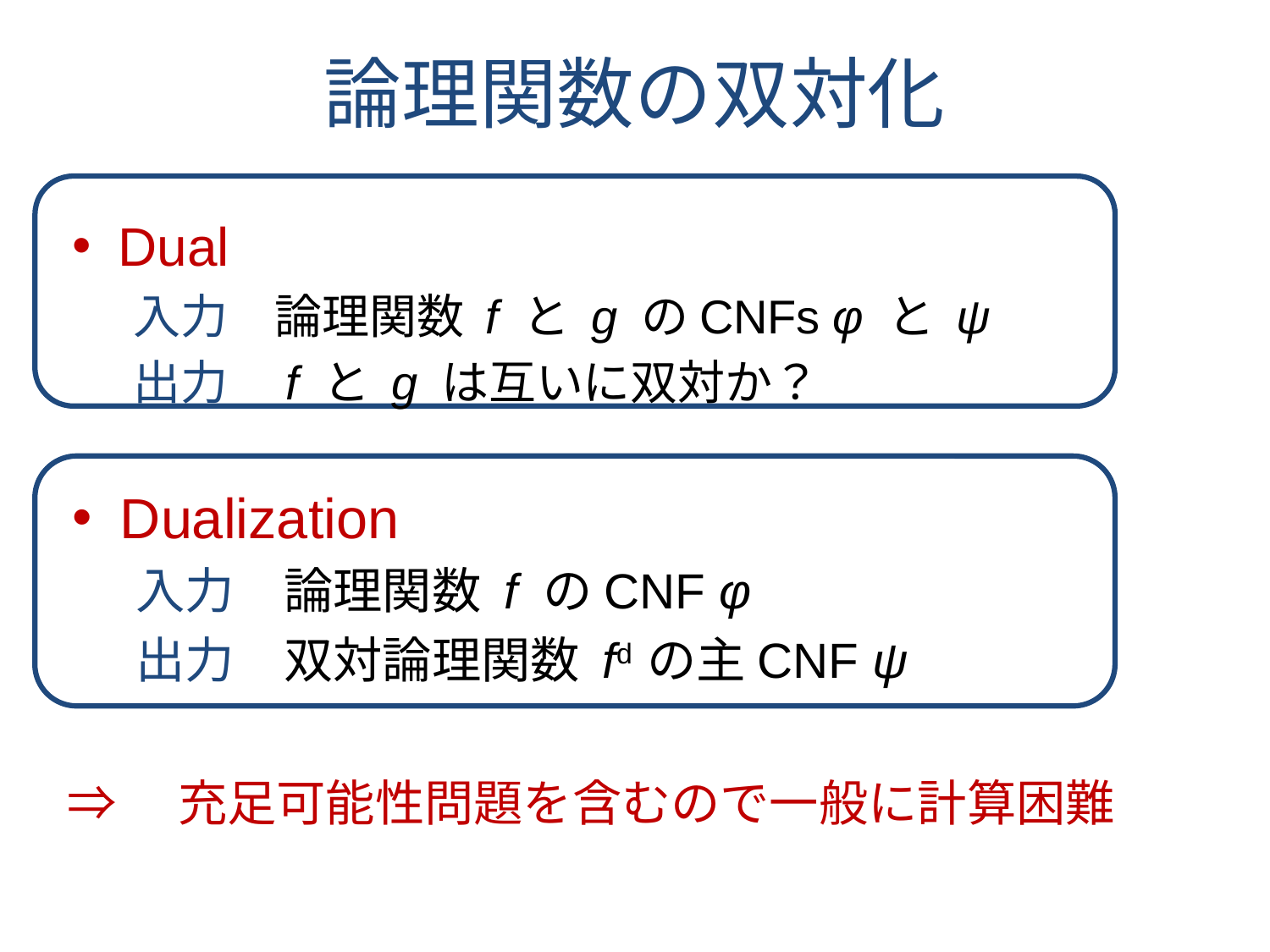

# 論理関数の双対化

Dual
入力　論理関数 f と g のCNFs φ と ψ
出力　f と g は互いに双対か？

Dualization
入力　論理関数 f のCNF φ
出力　双対論理関数 fd の主CNF ψ
⇒　充足可能性問題を含むので一般に計算困難